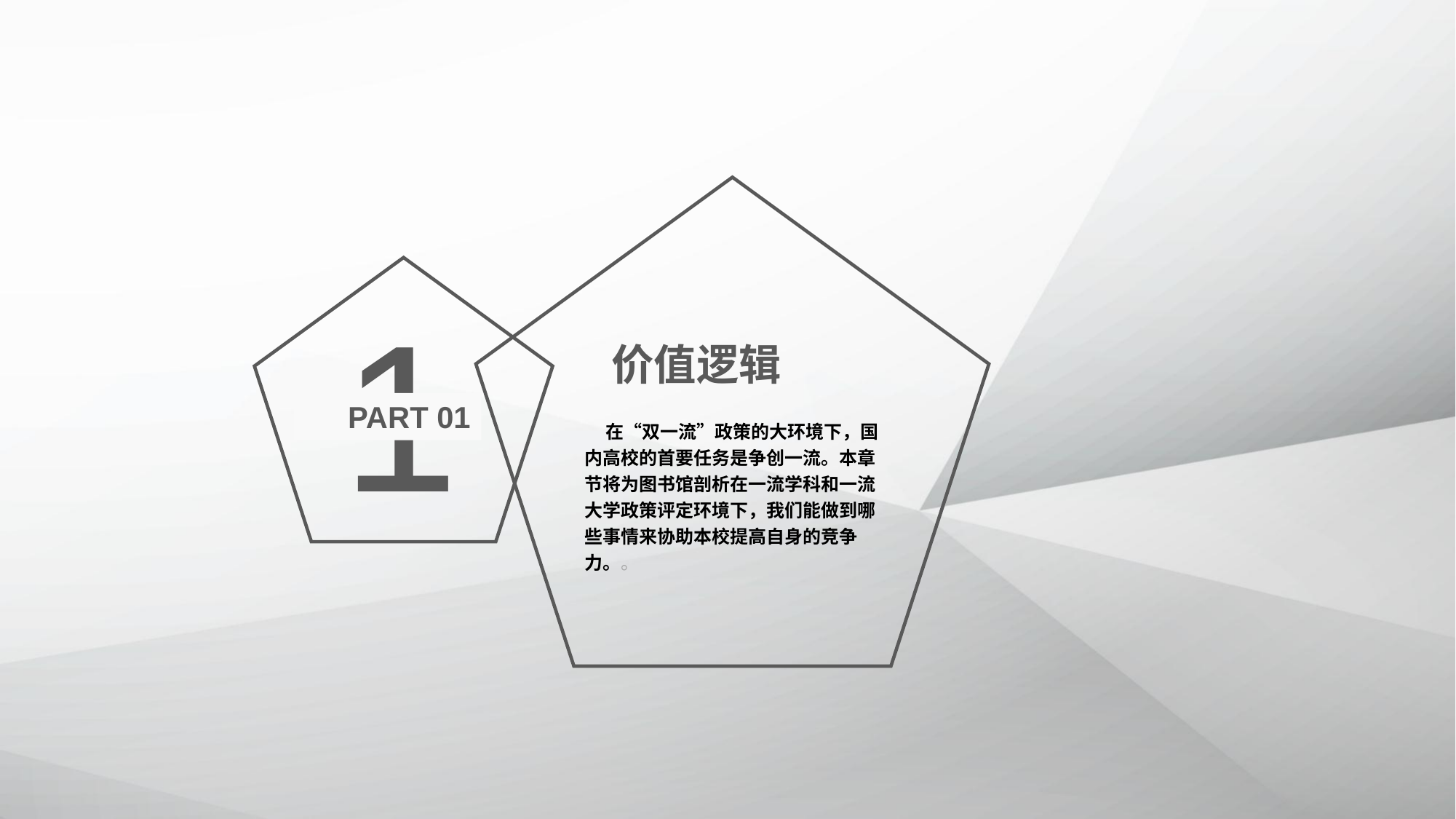

1
价值逻辑
PART 01
    在“双一流”政策的大环境下，国内高校的首要任务是争创一流。本章节将为图书馆剖析在一流学科和一流大学政策评定环境下，我们能做到哪些事情来协助本校提高自身的竞争力。。